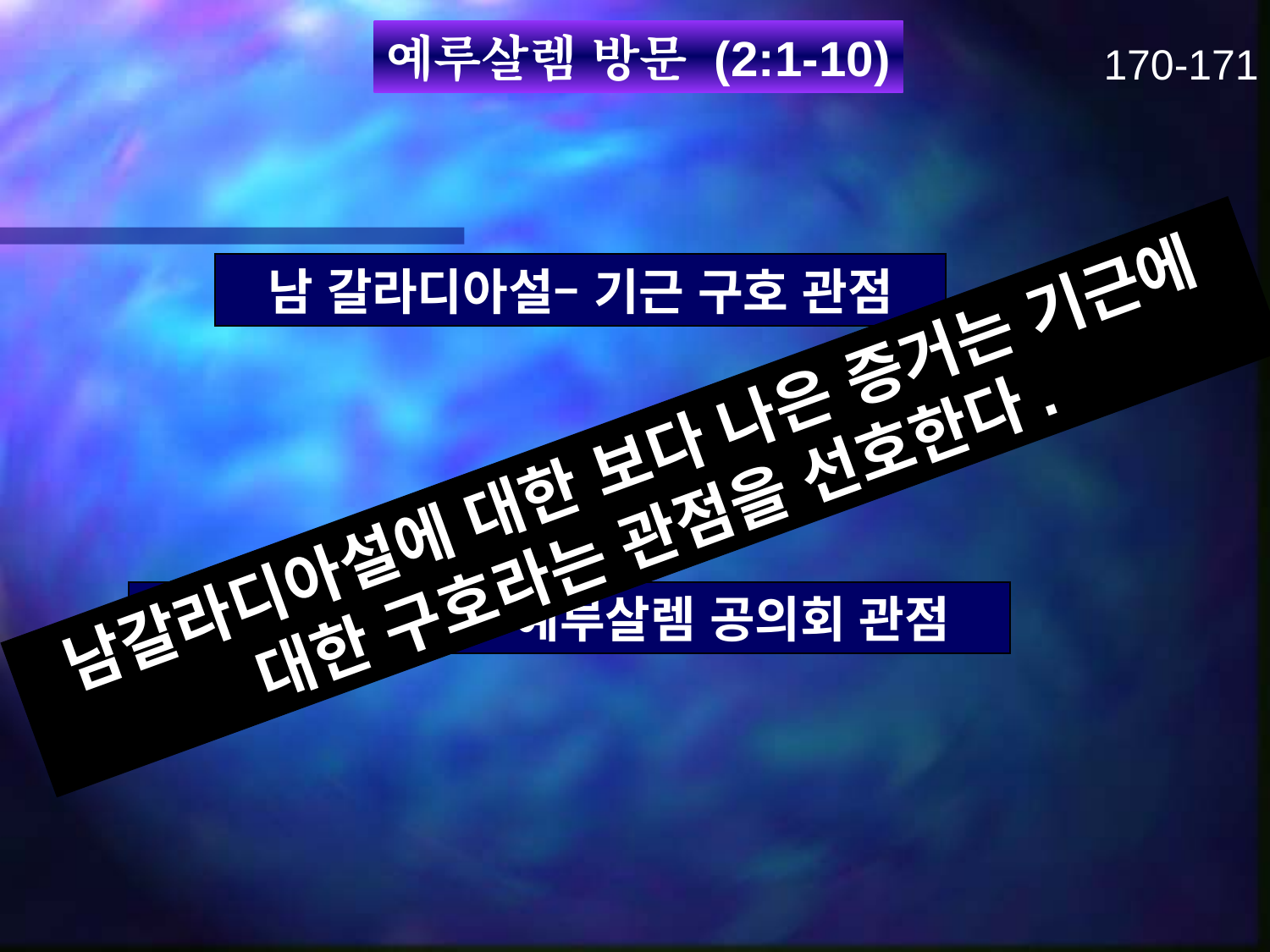

예루살렘 방문 (2:1-10)
170-171
남 갈라디아설– 기근 구호 관점
남갈라디아설에 대한 보다 나은 증거는 기근에 대한 구호라는 관점을 선호한다.
북 갈라디아설– 예루살렘 공의회 관점